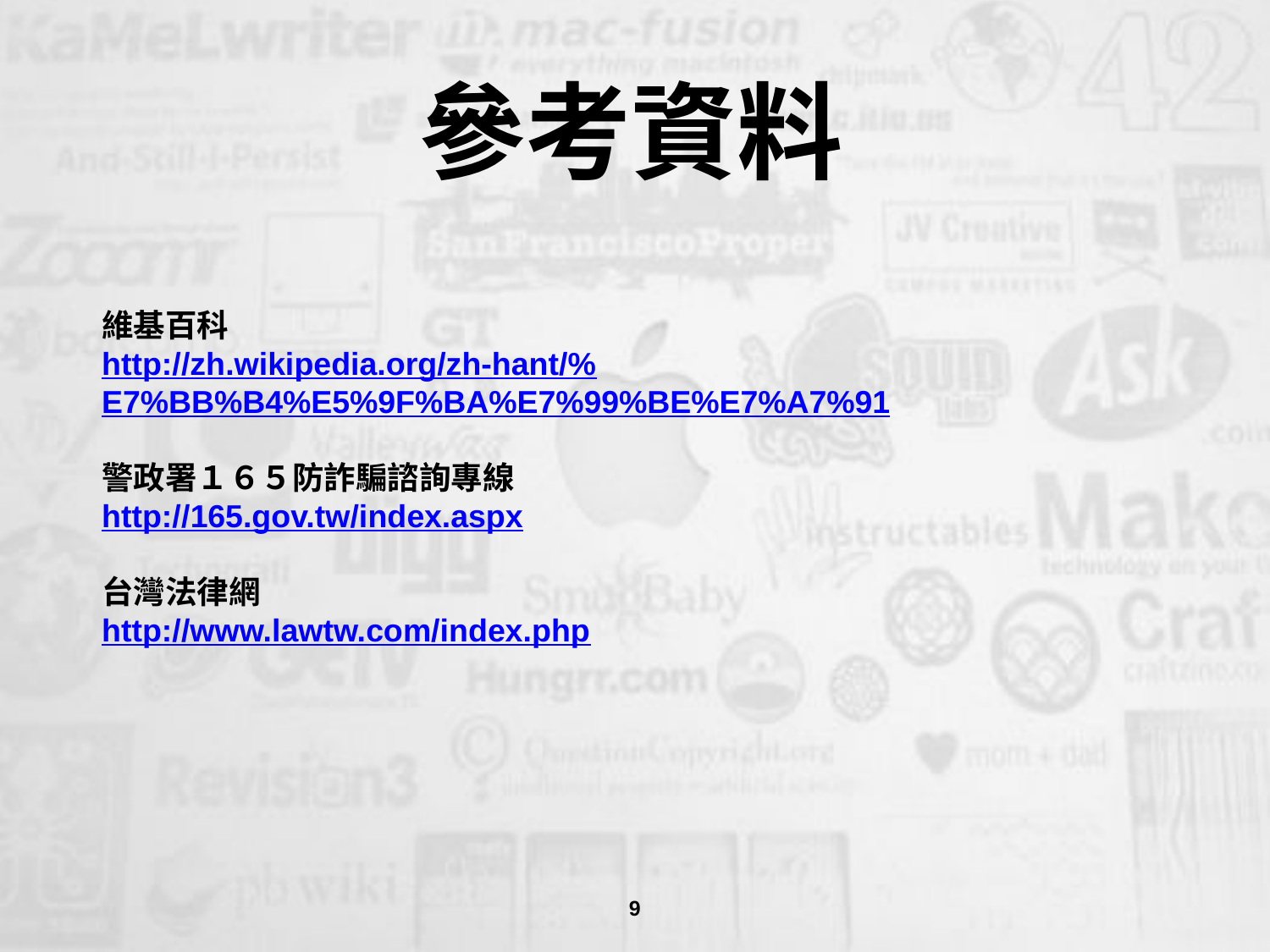

# 參考資料

維基百科
http://zh.wikipedia.org/zh-hant/%E7%BB%B4%E5%9F%BA%E7%99%BE%E7%A7%91

警政署１６５防詐騙諮詢專線
http://165.gov.tw/index.aspx

台灣法律網
http://www.lawtw.com/index.php

9